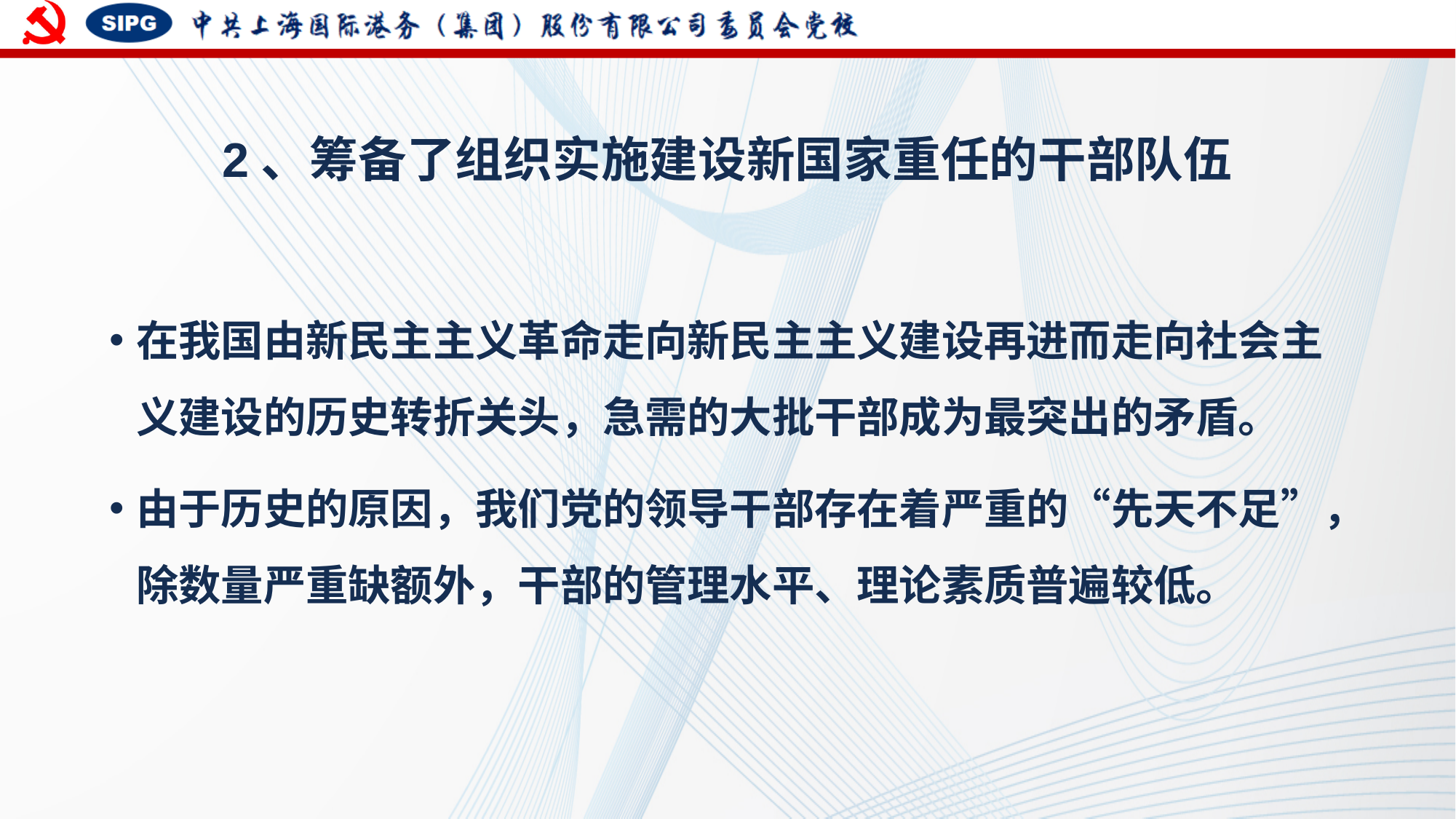

2、筹备了组织实施建设新国家重任的干部队伍
在我国由新民主主义革命走向新民主主义建设再进而走向社会主义建设的历史转折关头，急需的大批干部成为最突出的矛盾。
由于历史的原因，我们党的领导干部存在着严重的“先天不足”，除数量严重缺额外，干部的管理水平、理论素质普遍较低。